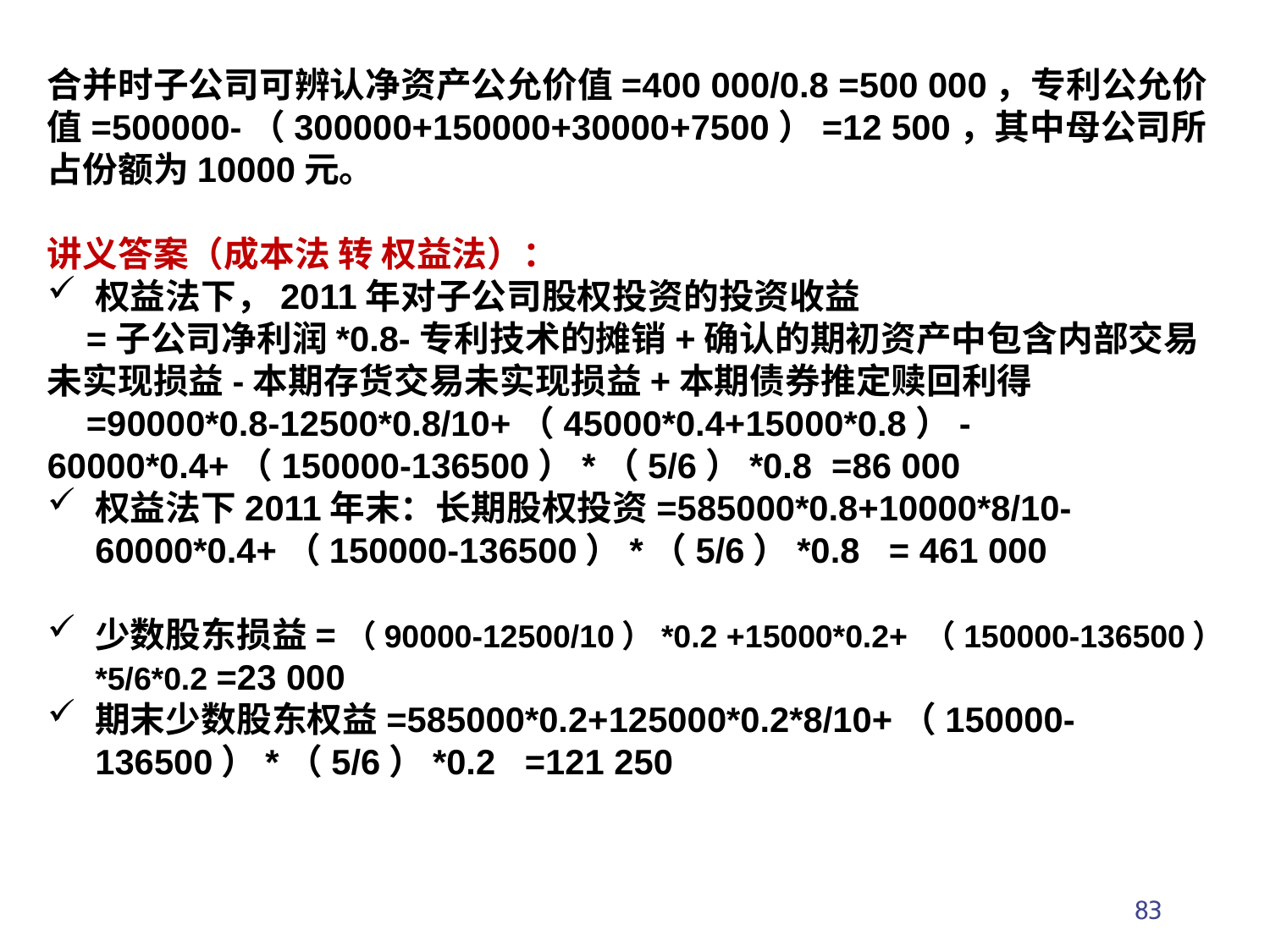

合并时子公司可辨认净资产公允价值=400 000/0.8 =500 000，专利公允价值=500000-（300000+150000+30000+7500）=12 500，其中母公司所占份额为10000元。

讲义答案（成本法 转 权益法）：
权益法下，2011年对子公司股权投资的投资收益
    =子公司净利润*0.8-专利技术的摊销+确认的期初资产中包含内部交易未实现损益-本期存货交易未实现损益+本期债券推定赎回利得
    =90000*0.8-12500*0.8/10+（45000*0.4+15000*0.8）-60000*0.4+（150000-136500）*（5/6）*0.8  =86 000
权益法下2011年末：长期股权投资=585000*0.8+10000*8/10- 60000*0.4+（150000-136500）*（5/6）*0.8   = 461 000

少数股东损益=（90000-12500/10）*0.2 +15000*0.2+ （150000-136500）*5/6*0.2 =23 000
期末少数股东权益=585000*0.2+125000*0.2*8/10+（150000-136500）*（5/6）*0.2   =121 250

83